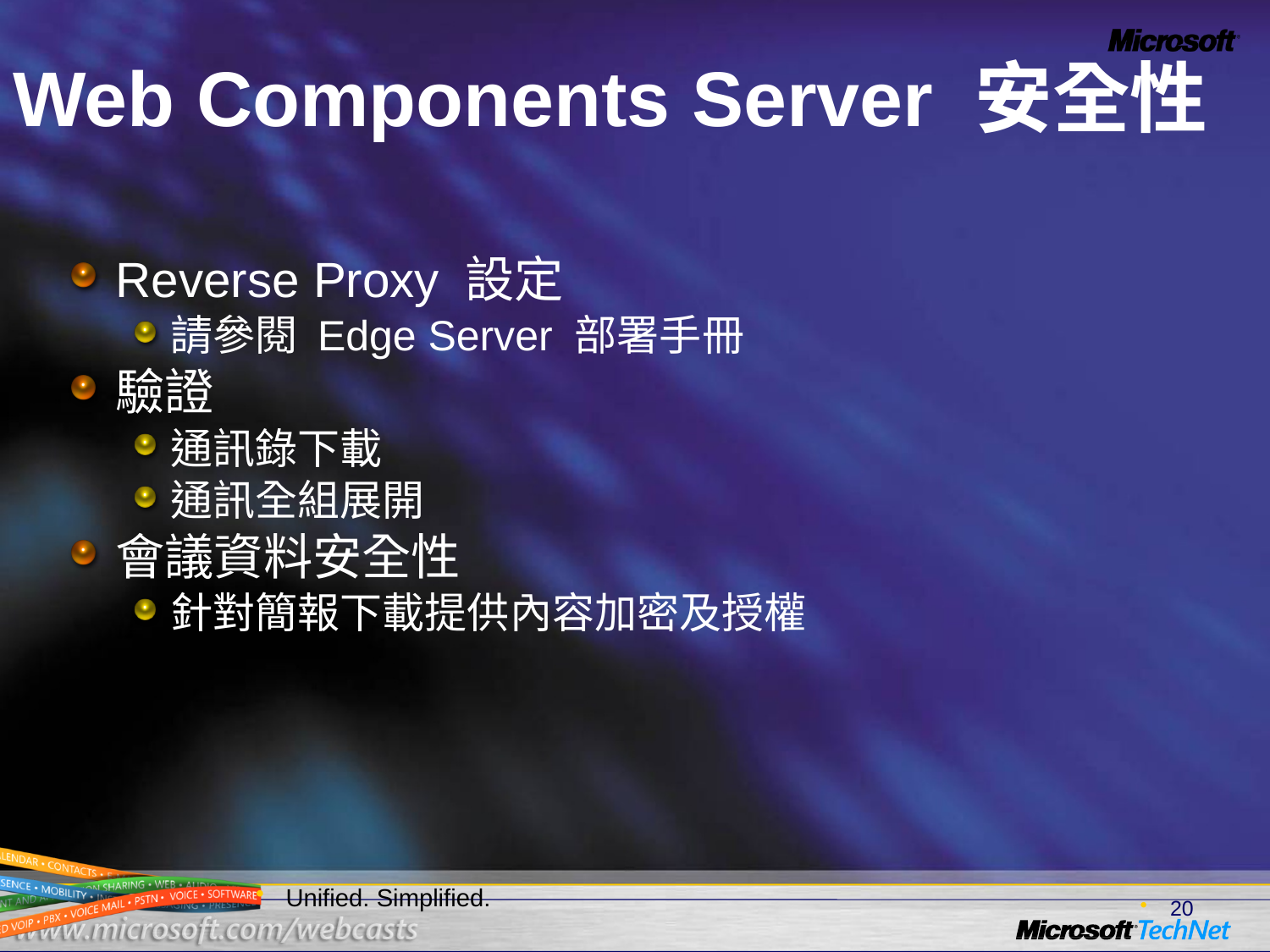

# Web Components Server 安全性
Reverse Proxy 設定
請參閱 Edge Server 部署手冊
驗證
通訊錄下載
通訊全組展開
會議資料安全性
針對簡報下載提供內容加密及授權
20